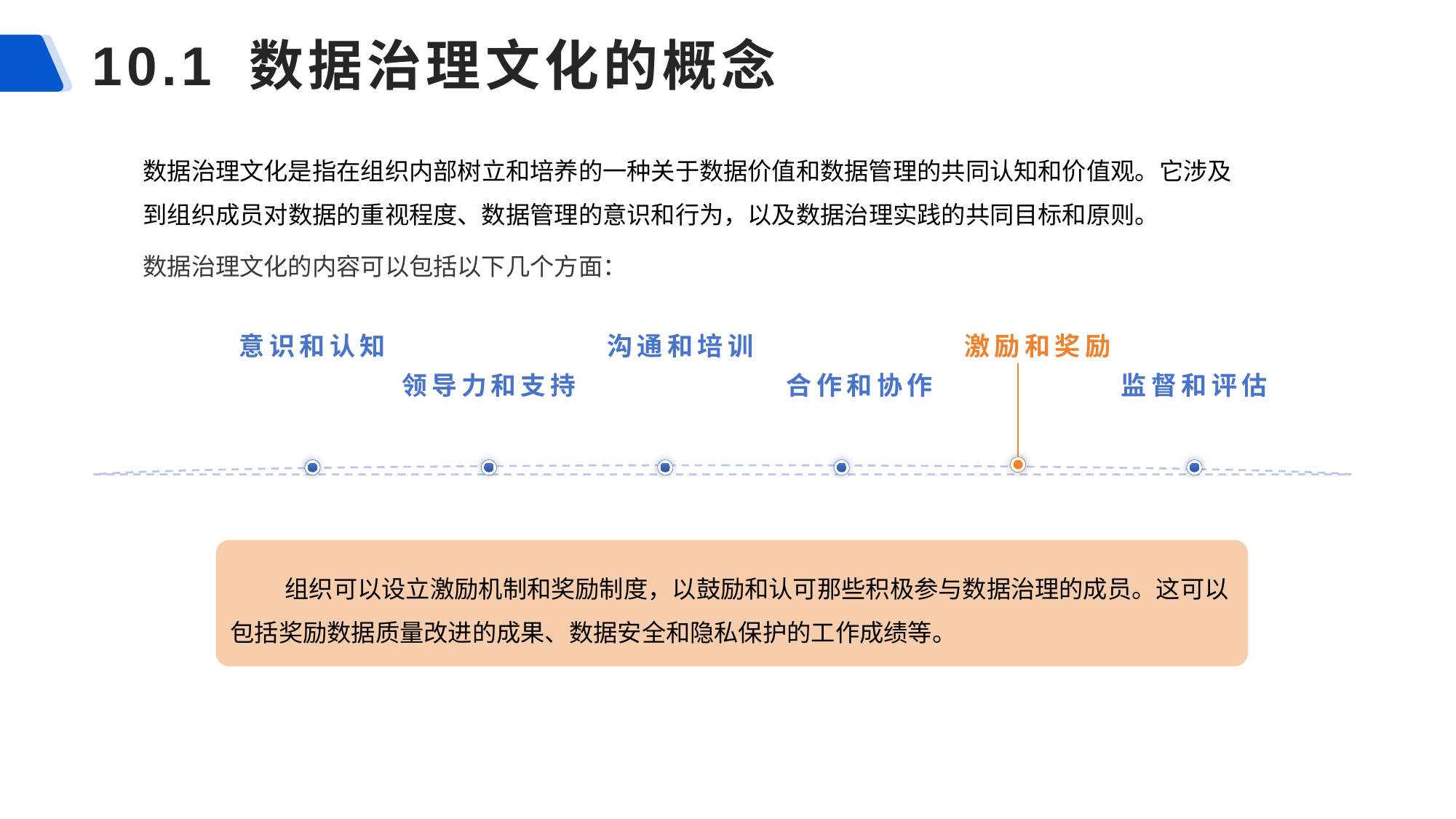

# 10.1 数据治理文化的概念
数据治理文化是指在组织内部树立和培养的一种关于数据价值和数据管理的共同认知和价值观。它涉及到组织成员对数据的重视程度、数据管理的意识和行为，以及数据治理实践的共同目标和原则。
数据治理文化的内容可以包括以下几个方面：
激励和奖励
沟通和培训
意识和认知
领导力和支持
合作和协作
监督和评估

组织可以设立激励机制和奖励制度，以鼓励和认可那些积极参与数据治理的成员。这可以包括奖励数据质量改进的成果、数据安全和隐私保护的工作成绩等。